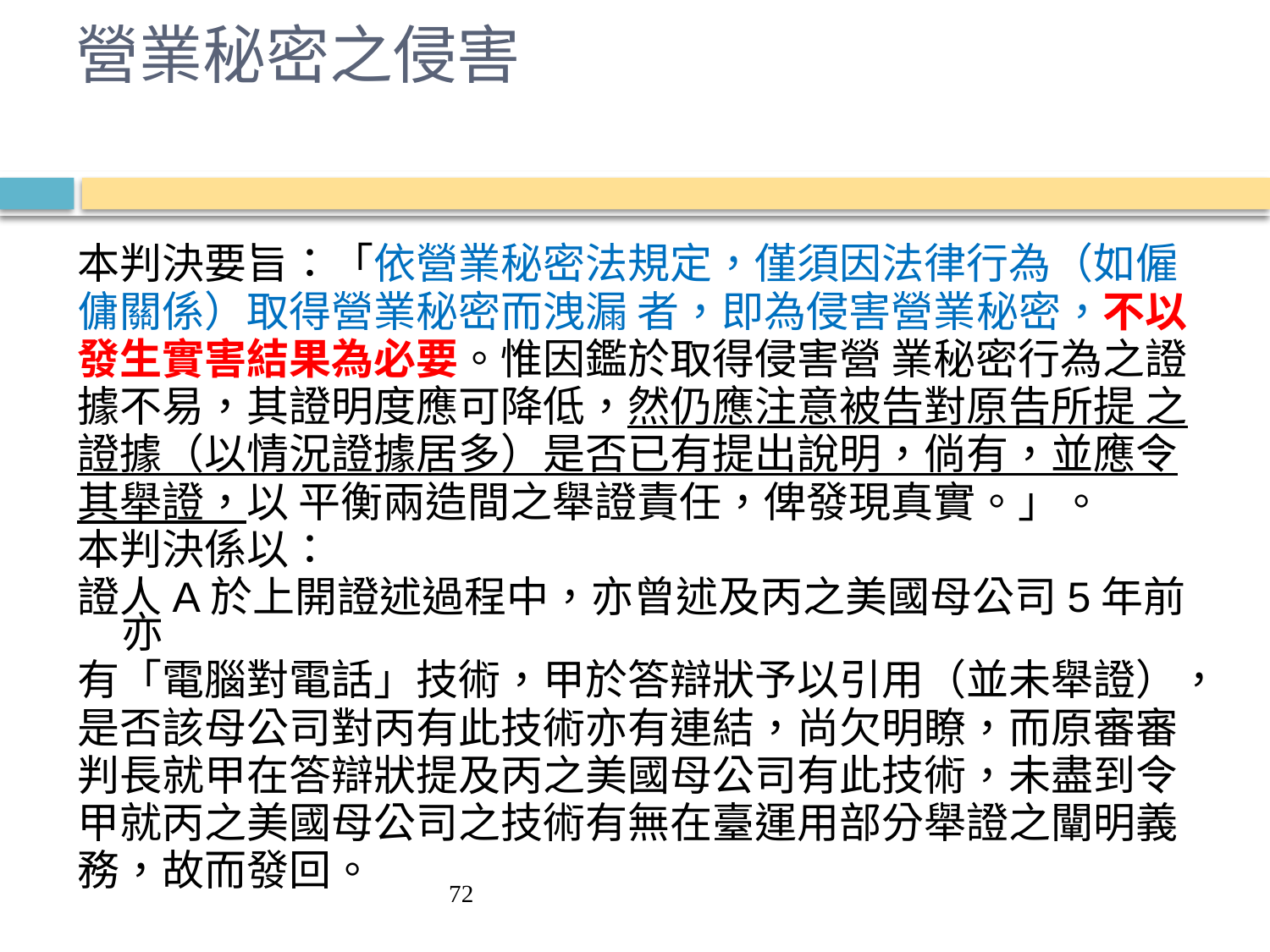

# 營業秘密之侵害
本判決要旨：「依營業秘密法規定，僅須因法律行為（如僱
傭關係）取得營業秘密而洩漏 者，即為侵害營業秘密，不以
發生實害結果為必要。惟因鑑於取得侵害營 業秘密行為之證
據不易，其證明度應可降低，然仍應注意被告對原告所提 之
證據（以情況證據居多）是否已有提出說明，倘有，並應令
其舉證，以 平衡兩造間之舉證責任，俾發現真實。」。
本判決係以：
證人A於上開證述過程中，亦曾述及丙之美國母公司5年前亦
有「電腦對電話」技術，甲於答辯狀予以引用（並未舉證），
是否該母公司對丙有此技術亦有連結，尚欠明瞭，而原審審
判長就甲在答辯狀提及丙之美國母公司有此技術，未盡到令
甲就丙之美國母公司之技術有無在臺運用部分舉證之闡明義
務，故而發回。

72